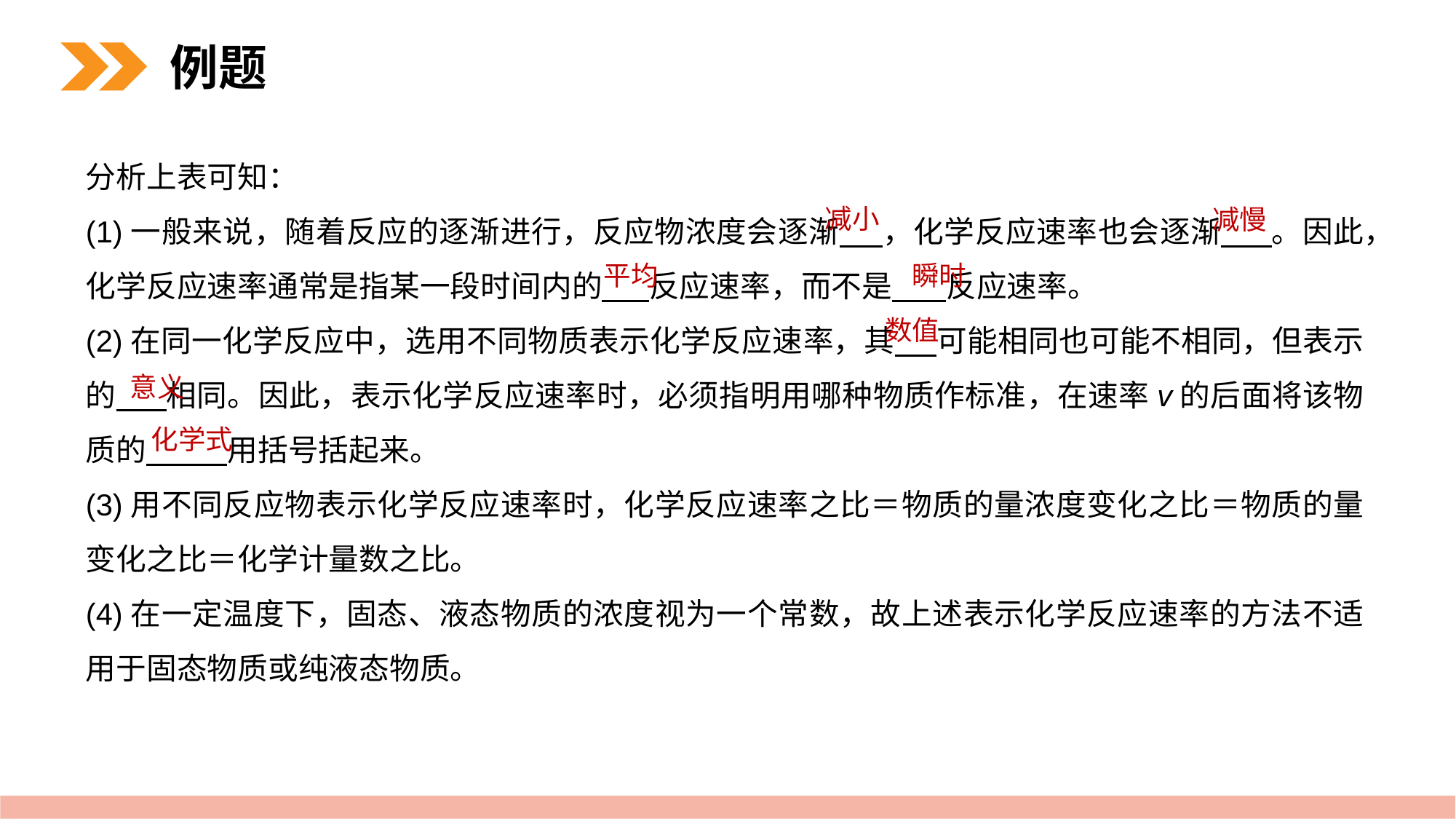

例题
分析上表可知：
(1)一般来说，随着反应的逐渐进行，反应物浓度会逐渐      ，化学反应速率也会逐渐       。因此，化学反应速率通常是指某一段时间内的       反应速率，而不是        反应速率。
(2)在同一化学反应中，选用不同物质表示化学反应速率，其      可能相同也可能不相同，但表示的       相同。因此，表示化学反应速率时，必须指明用哪种物质作标准，在速率v的后面将该物质的            用括号括起来。
(3)用不同反应物表示化学反应速率时，化学反应速率之比＝物质的量浓度变化之比＝物质的量变化之比＝化学计量数之比。
(4)在一定温度下，固态、液态物质的浓度视为一个常数，故上述表示化学反应速率的方法不适用于固态物质或纯液态物质。
减小
减慢
平均
瞬时
数值
意义
化学式